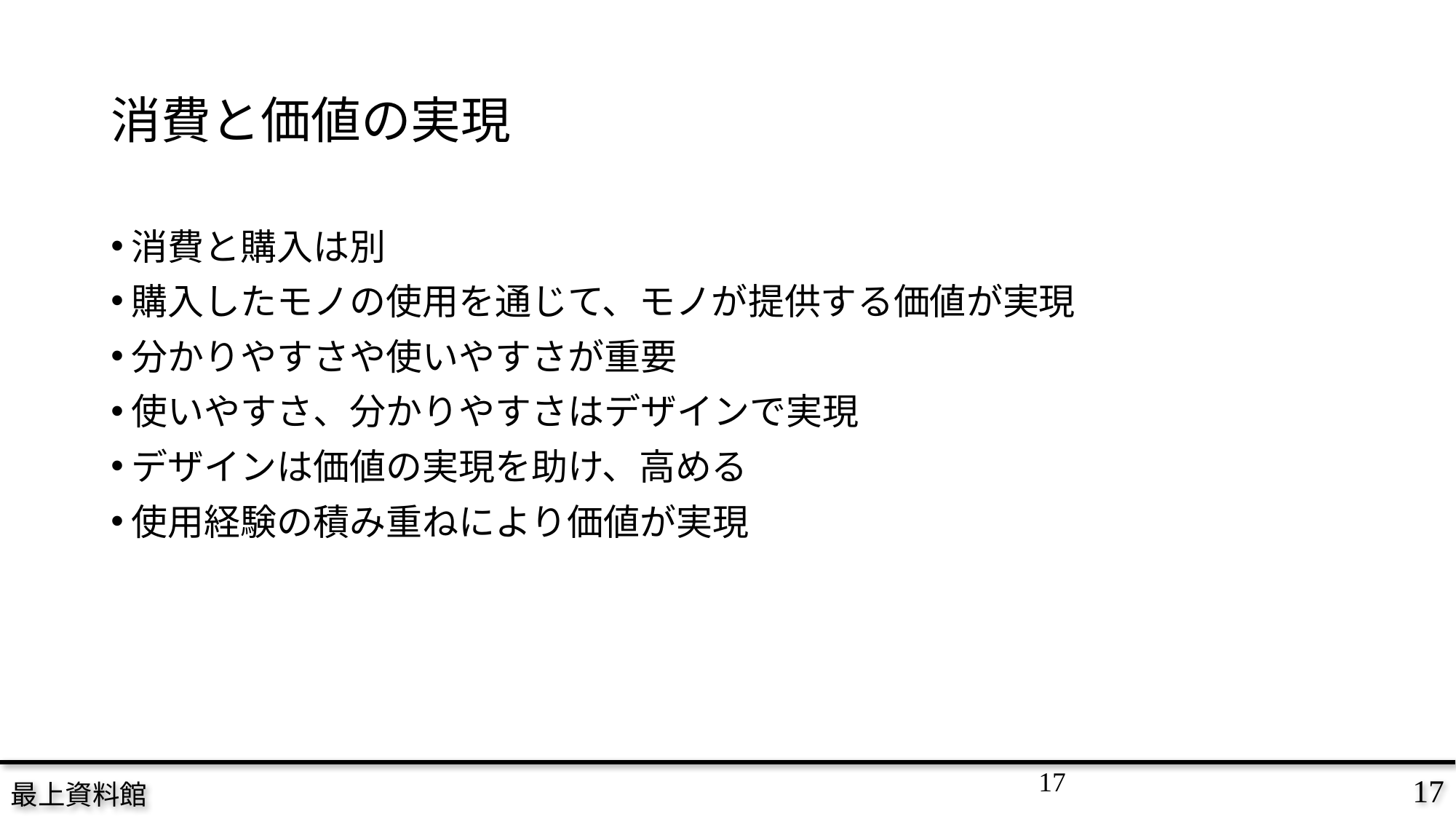

# 消費と価値の実現
消費と購入は別
購入したモノの使用を通じて、モノが提供する価値が実現
分かりやすさや使いやすさが重要
使いやすさ、分かりやすさはデザインで実現
デザインは価値の実現を助け、高める
使用経験の積み重ねにより価値が実現
17